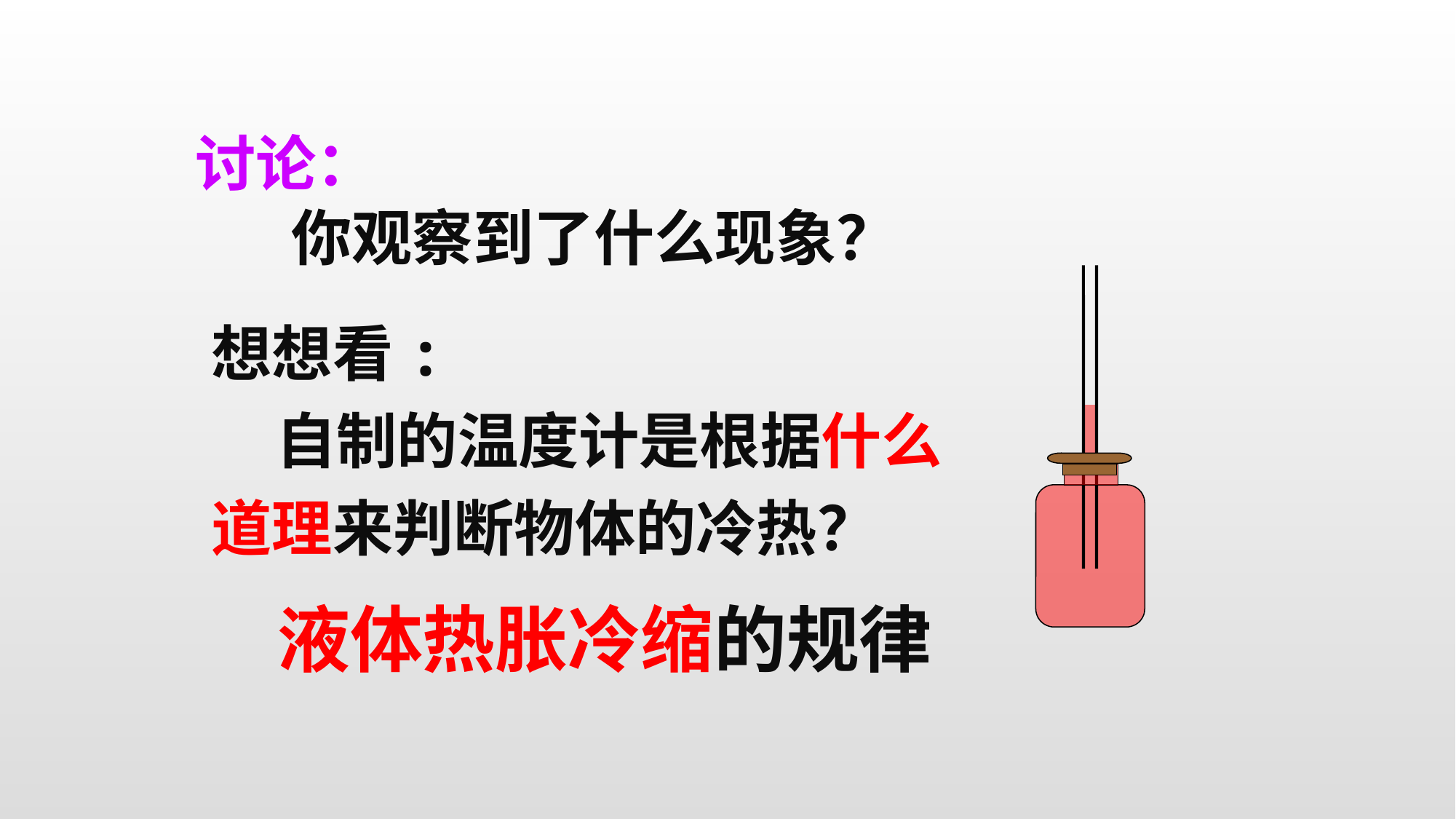

讨论：
你观察到了什么现象？

想想看:
自制的温度计是根据什么道理来判断物体的冷热？
液体热胀冷缩的规律